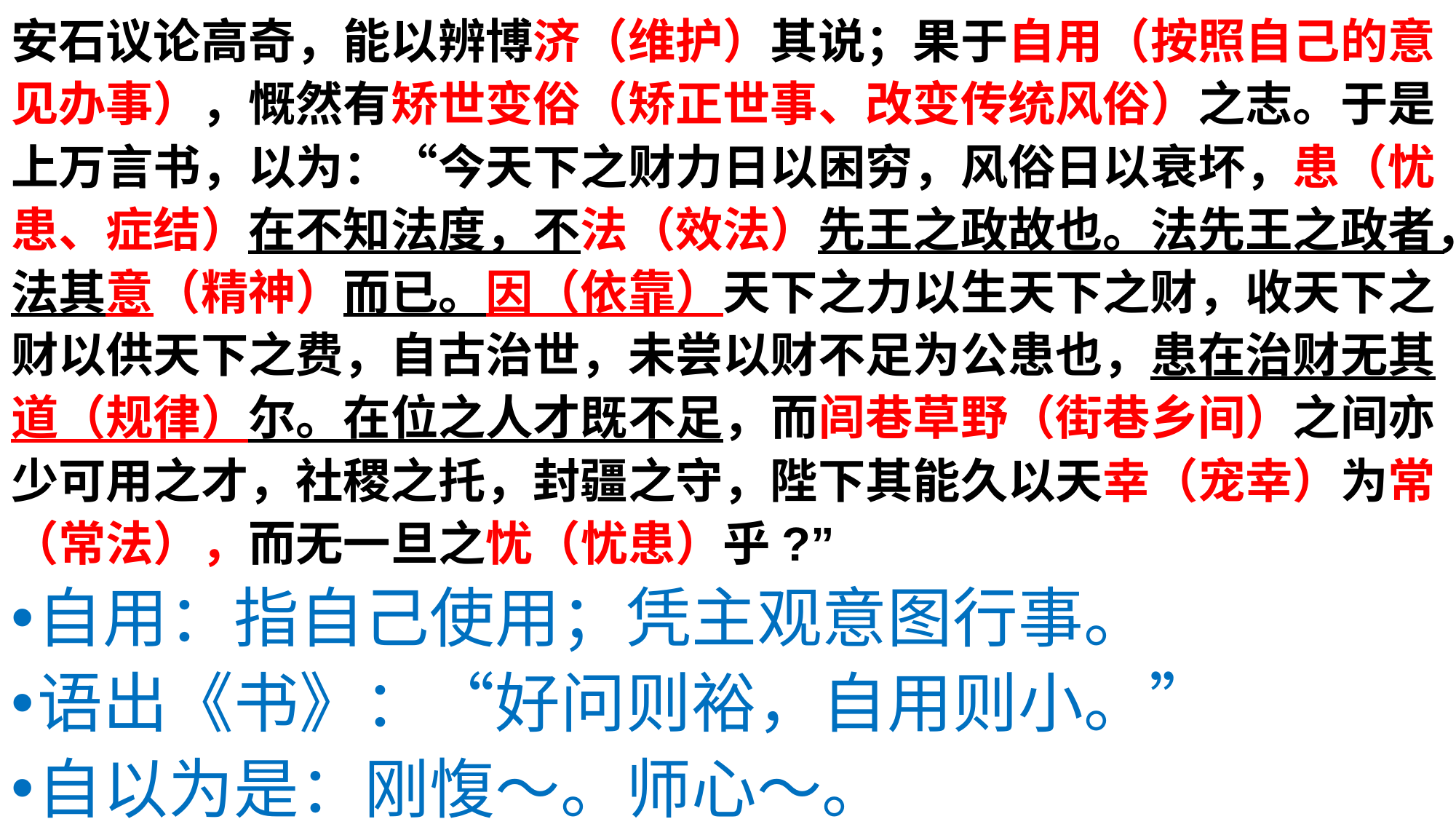

安石议论高奇，能以辨博济（维护）其说；果于自用（按照自己的意见办事），慨然有矫世变俗（矫正世事、改变传统风俗）之志。于是上万言书，以为：“今天下之财力日以困穷，风俗日以衰坏，患（忧患、症结）在不知法度，不法（效法）先王之政故也。法先王之政者，法其意（精神）而已。因（依靠）天下之力以生天下之财，收天下之财以供天下之费，自古治世，未尝以财不足为公患也，患在治财无其道（规律）尔。在位之人才既不足，而闾巷草野（街巷乡间）之间亦少可用之才，社稷之托，封疆之守，陛下其能久以天幸（宠幸）为常（常法），而无一旦之忧（忧患）乎?”
自用：指自己使用；凭主观意图行事。
语出《书》：“好问则裕，自用则小。”
自以为是：刚愎～。师心～。